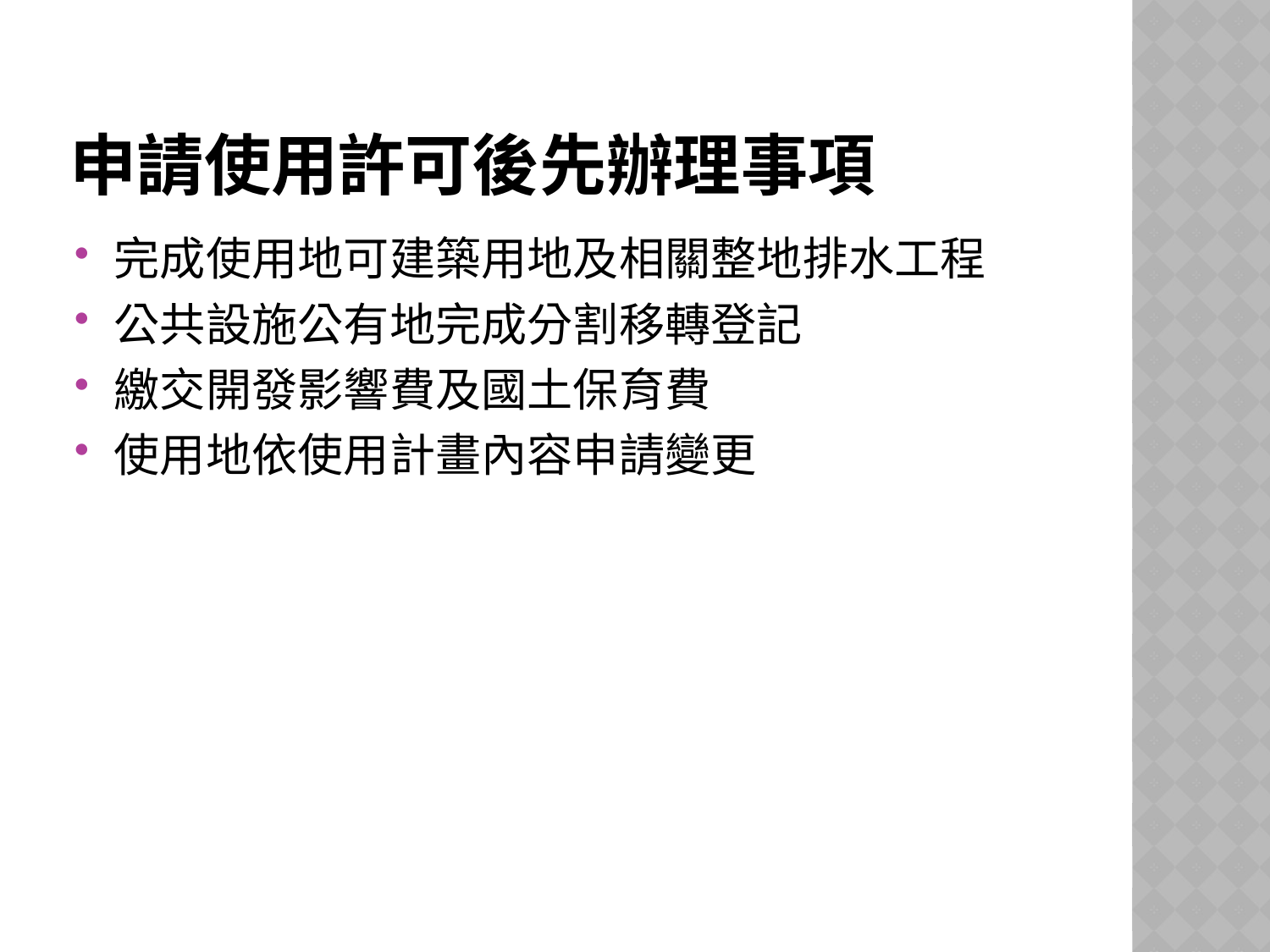

# 申請使用許可後先辦理事項
完成使用地可建築用地及相關整地排水工程
公共設施公有地完成分割移轉登記
繳交開發影響費及國土保育費
使用地依使用計畫內容申請變更